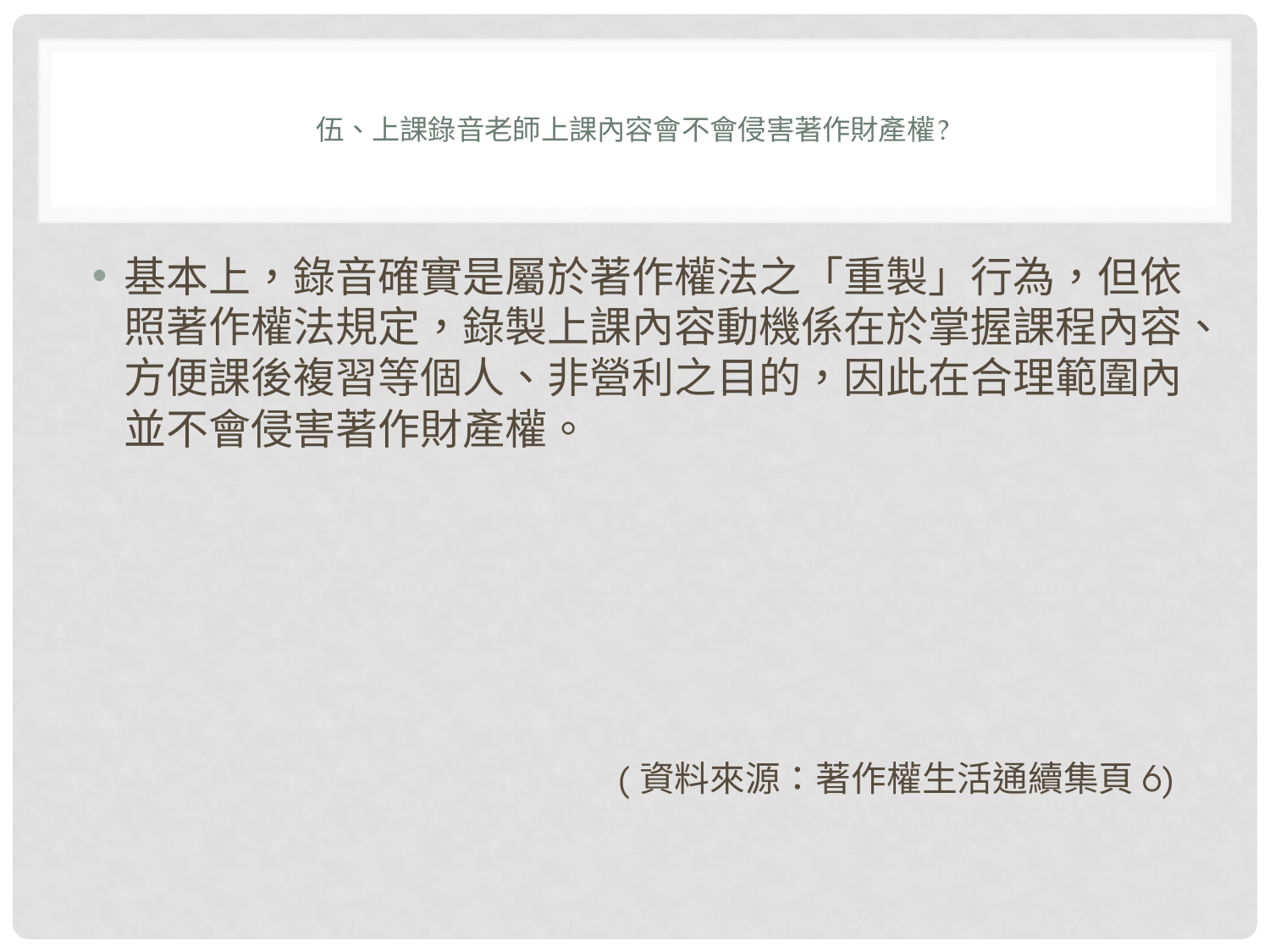

# 伍、上課錄音老師上課內容會不會侵害著作財產權?
基本上，錄音確實是屬於著作權法之「重製」行為，但依照著作權法規定，錄製上課內容動機係在於掌握課程內容、方便課後複習等個人、非營利之目的，因此在合理範圍內並不會侵害著作財產權。

                                                      (資料來源：著作權生活通續集頁6)